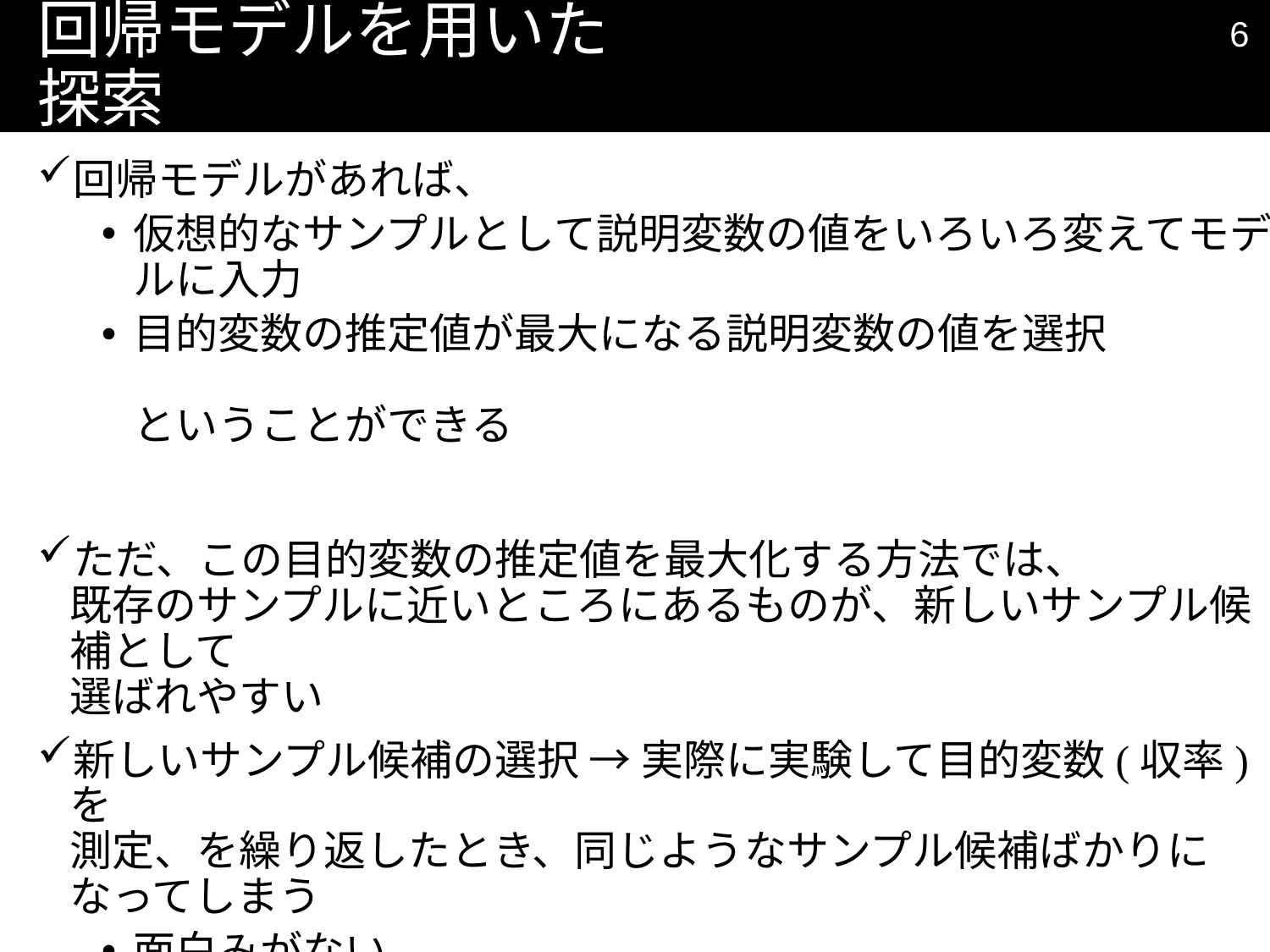

6
# 回帰モデルを用いた探索
回帰モデルがあれば、
仮想的なサンプルとして説明変数の値をいろいろ変えてモデルに入力
目的変数の推定値が最大になる説明変数の値を選択
ということができる

ただ、この目的変数の推定値を最大化する方法では、
既存のサンプルに近いところにあるものが、新しいサンプル候補として
選ばれやすい
新しいサンプル候補の選択 → 実際に実験して目的変数(収率) を
測定、を繰り返したとき、同じようなサンプル候補ばかりになってしまう
面白みがない